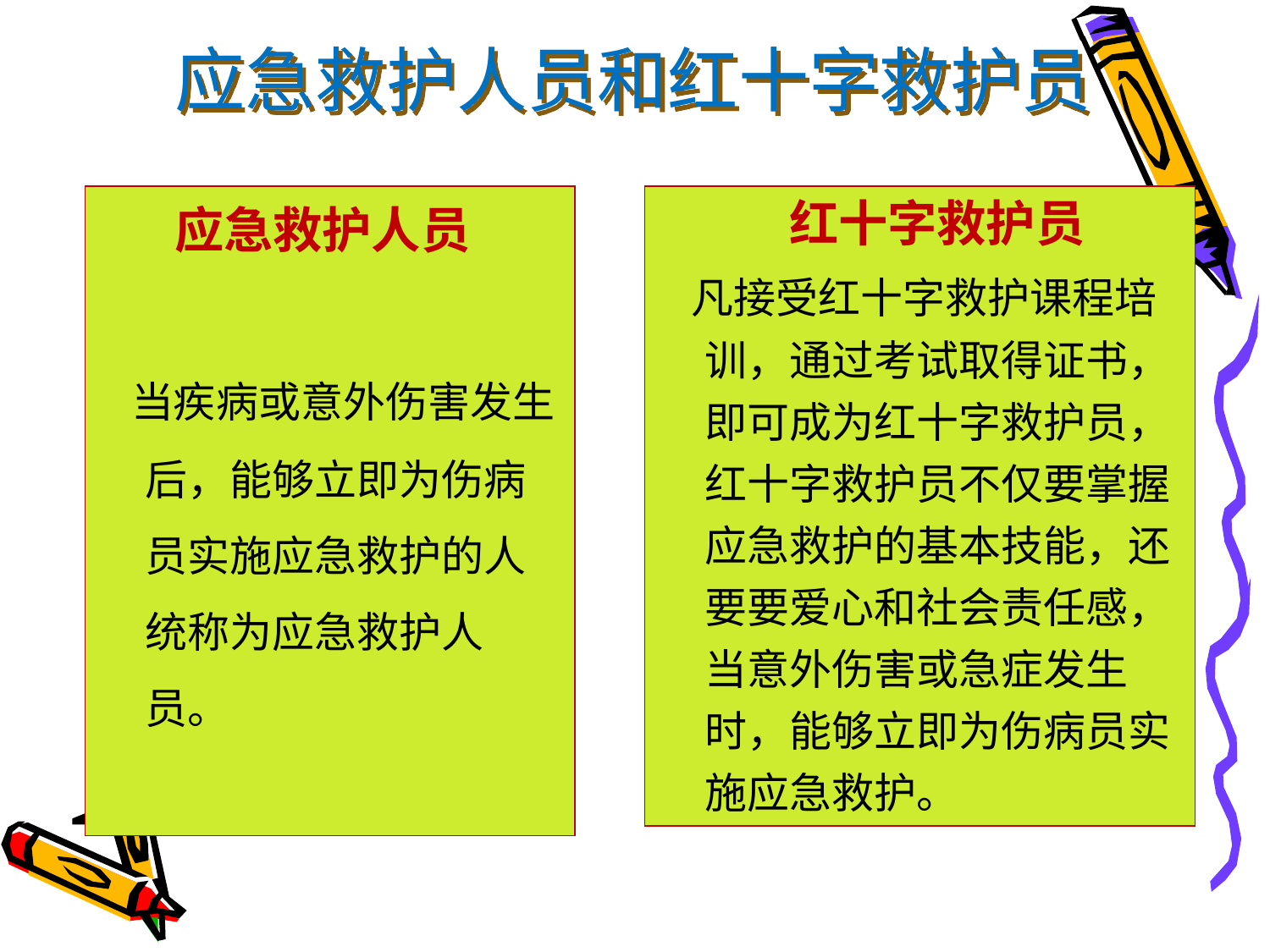

应急救护人员和红十字救护员
     应急救护人员

  当疾病或意外伤害发生后，能够立即为伤病员实施应急救护的人统称为应急救护人员。

  红十字救护员
  凡接受红十字救护课程培训，通过考试取得证书，即可成为红十字救护员，红十字救护员不仅要掌握应急救护的基本技能，还要要爱心和社会责任感，当意外伤害或急症发生时，能够立即为伤病员实施应急救护。